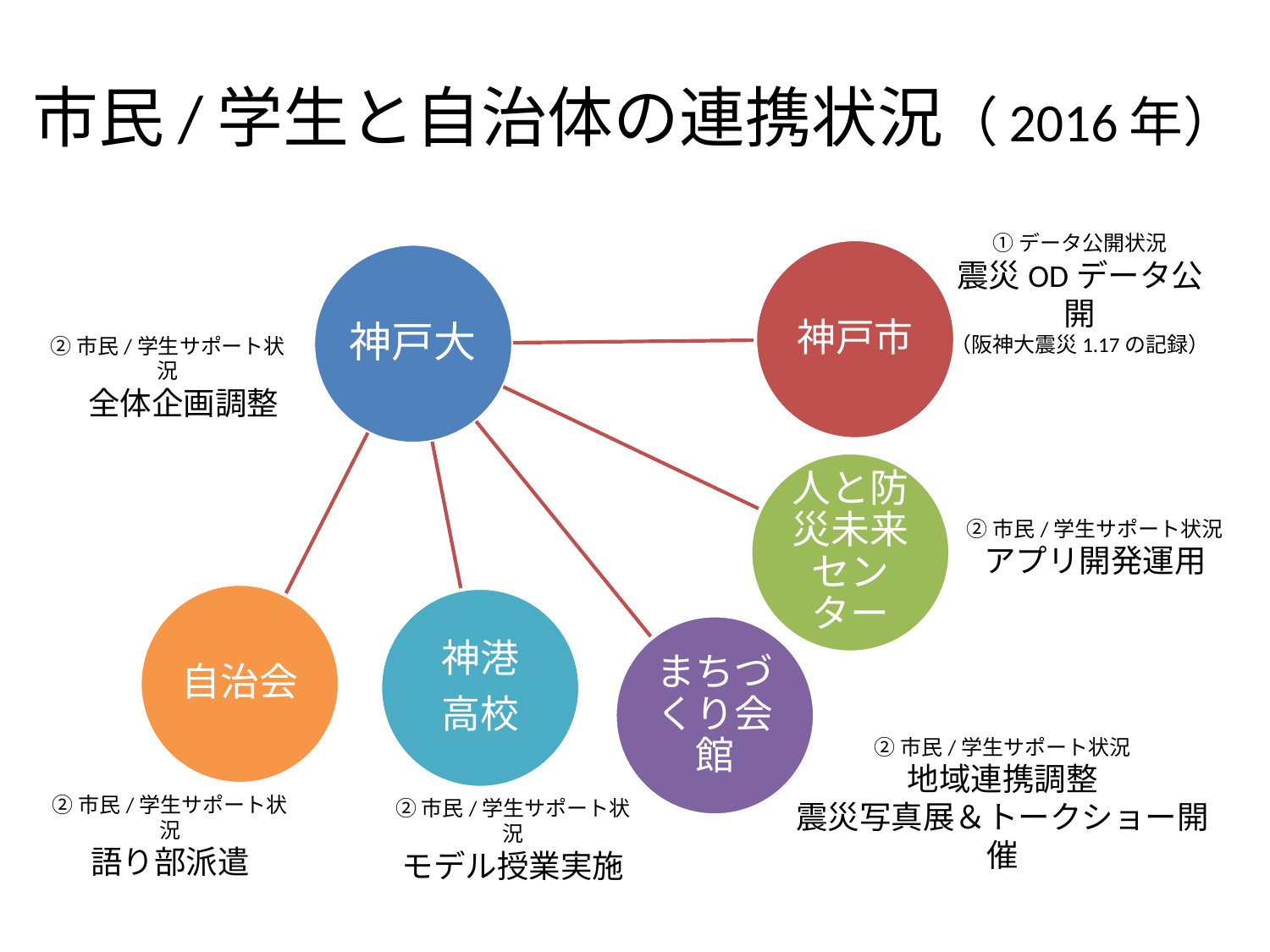

# 市民/学生と自治体の連携状況（2016年）
神戸大

神戸市

人と防災未来センター

まちづくり会館

神港
高校

自治会
①データ公開状況
震災ODデータ公開
（阪神大震災1.17の記録）
②市民/学生サポート状況
　全体企画調整
②市民/学生サポート状況
アプリ開発運用
②市民/学生サポート状況
地域連携調整
震災写真展＆トークショー開催
②市民/学生サポート状況
語り部派遣
②市民/学生サポート状況
モデル授業実施